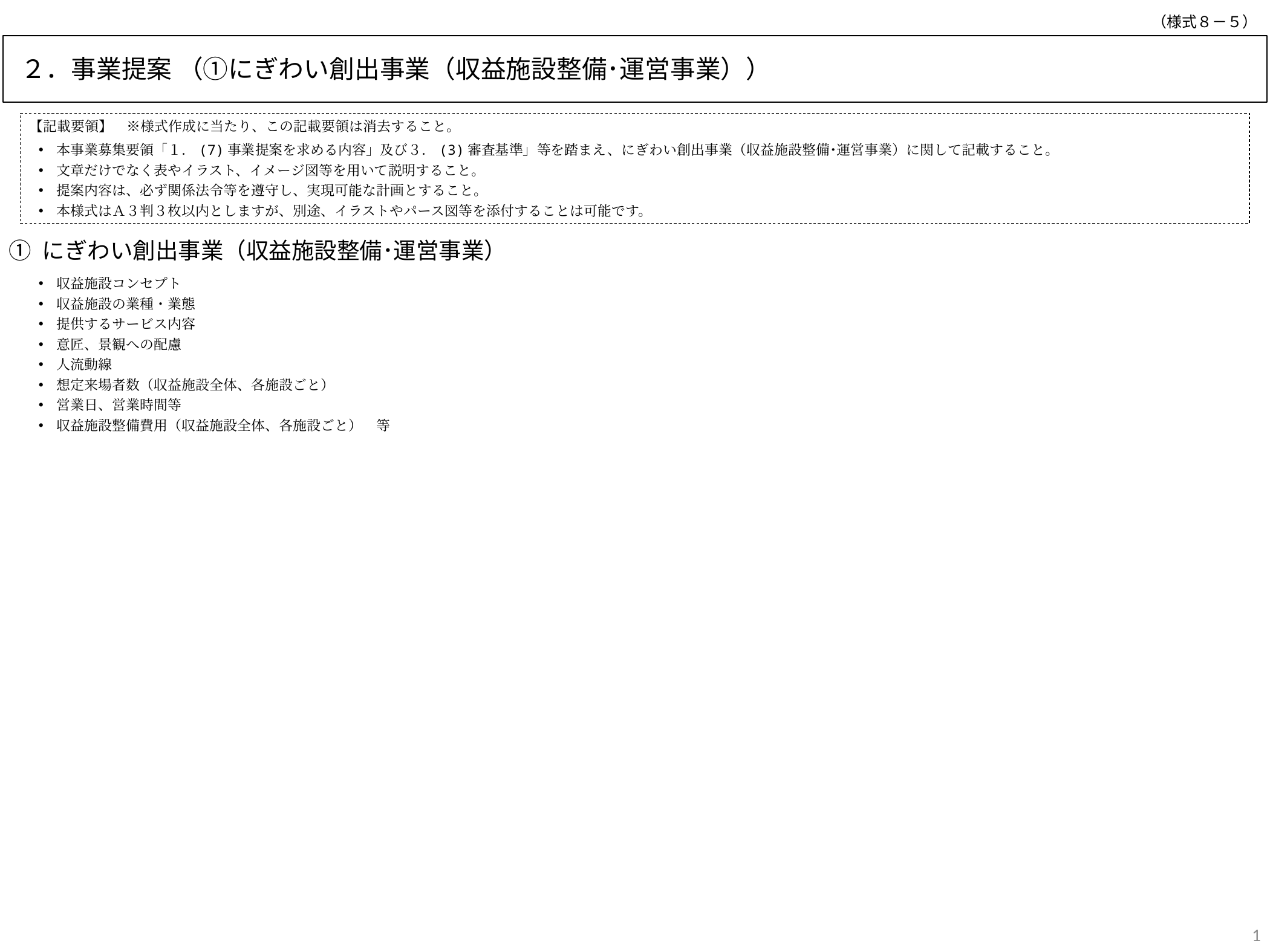

（様式８－５）
２．事業提案 （①にぎわい創出事業（収益施設整備･運営事業））
【記載要領】　※様式作成に当たり、この記載要領は消去すること。
本事業募集要領「１．(7)事業提案を求める内容」及び３．(3)審査基準」等を踏まえ、にぎわい創出事業（収益施設整備･運営事業）に関して記載すること。
文章だけでなく表やイラスト、イメージ図等を用いて説明すること。
提案内容は、必ず関係法令等を遵守し、実現可能な計画とすること。
本様式はＡ３判３枚以内としますが、別途、イラストやパース図等を添付することは可能です。
① にぎわい創出事業（収益施設整備･運営事業）
収益施設コンセプト
収益施設の業種・業態
提供するサービス内容
意匠、景観への配慮
人流動線
想定来場者数（収益施設全体、各施設ごと）
営業日、営業時間等
収益施設整備費用（収益施設全体、各施設ごと）　等
1